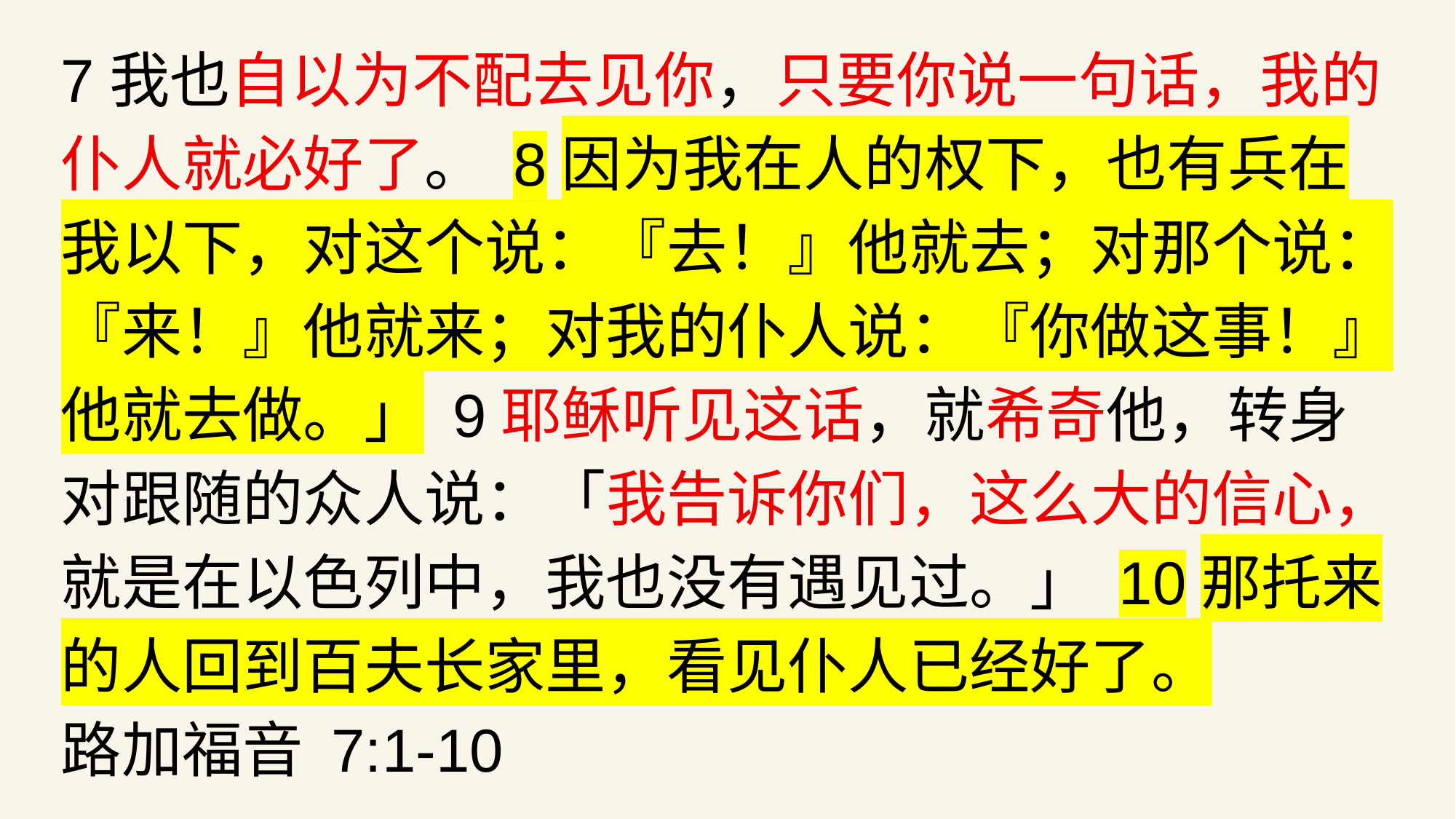

7我也自以为不配去见你，只要你说一句话，我的仆人就必好了。 8因为我在人的权下，也有兵在我以下，对这个说：『去！』他就去；对那个说：『来！』他就来；对我的仆人说：『你做这事！』他就去做。」 9耶稣听见这话，就希奇他，转身对跟随的众人说：「我告诉你们，这么大的信心，就是在以色列中，我也没有遇见过。」 10那托来的人回到百夫长家里，看见仆人已经好了。             路加福音 7:1-10